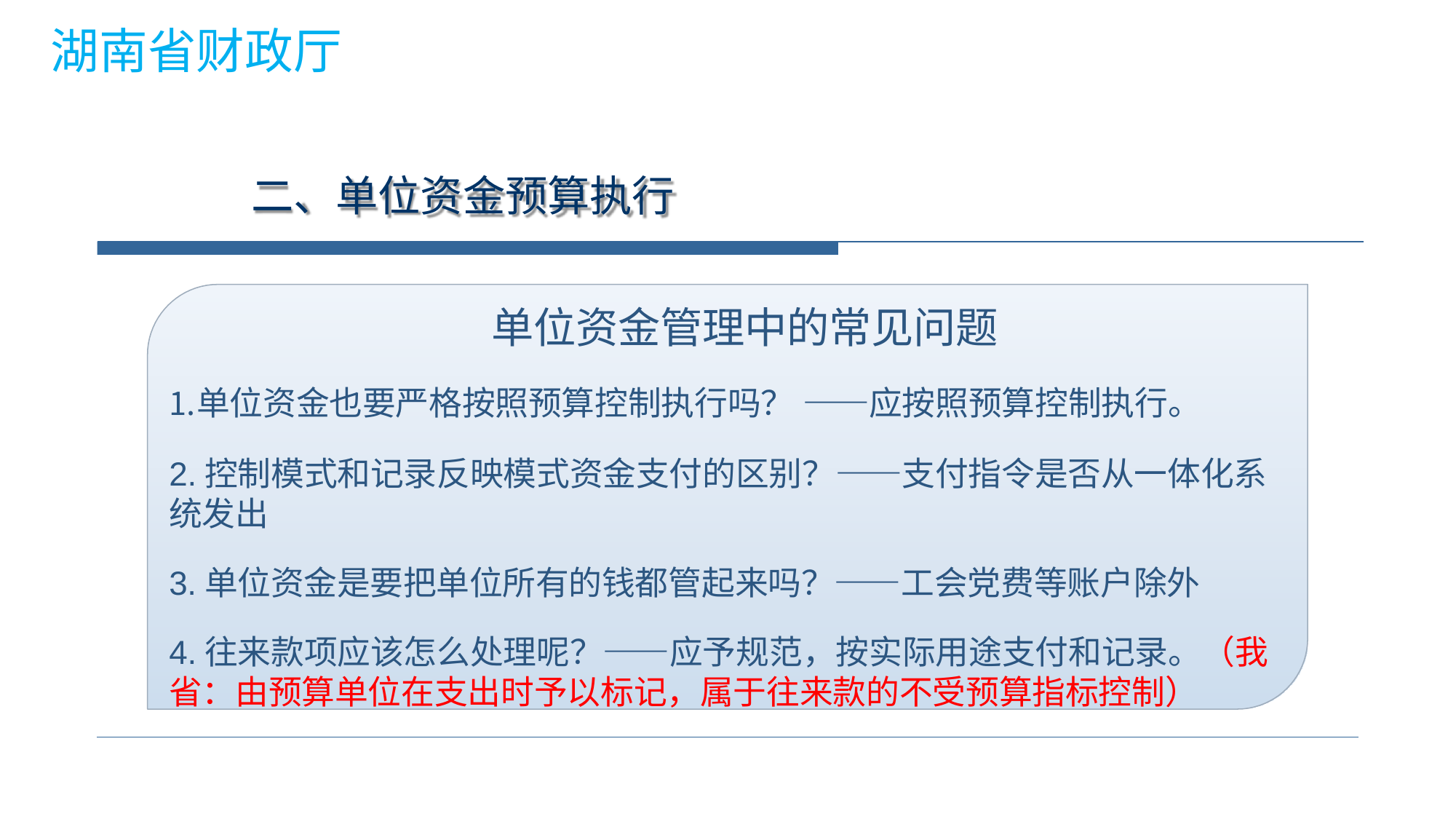

湖南省财政厅

# 二、单位资金预算执行

单位资金管理中的常见问题
单位资金也要严格按照预算控制执行吗？ ——应按照预算控制执行。
2.控制模式和记录反映模式资金支付的区别？——支付指令是否从一体化系统发出
3.单位资金是要把单位所有的钱都管起来吗？——工会党费等账户除外
4.往来款项应该怎么处理呢？——应予规范，按实际用途支付和记录。（我省：由预算单位在支出时予以标记，属于往来款的不受预算指标控制）

39